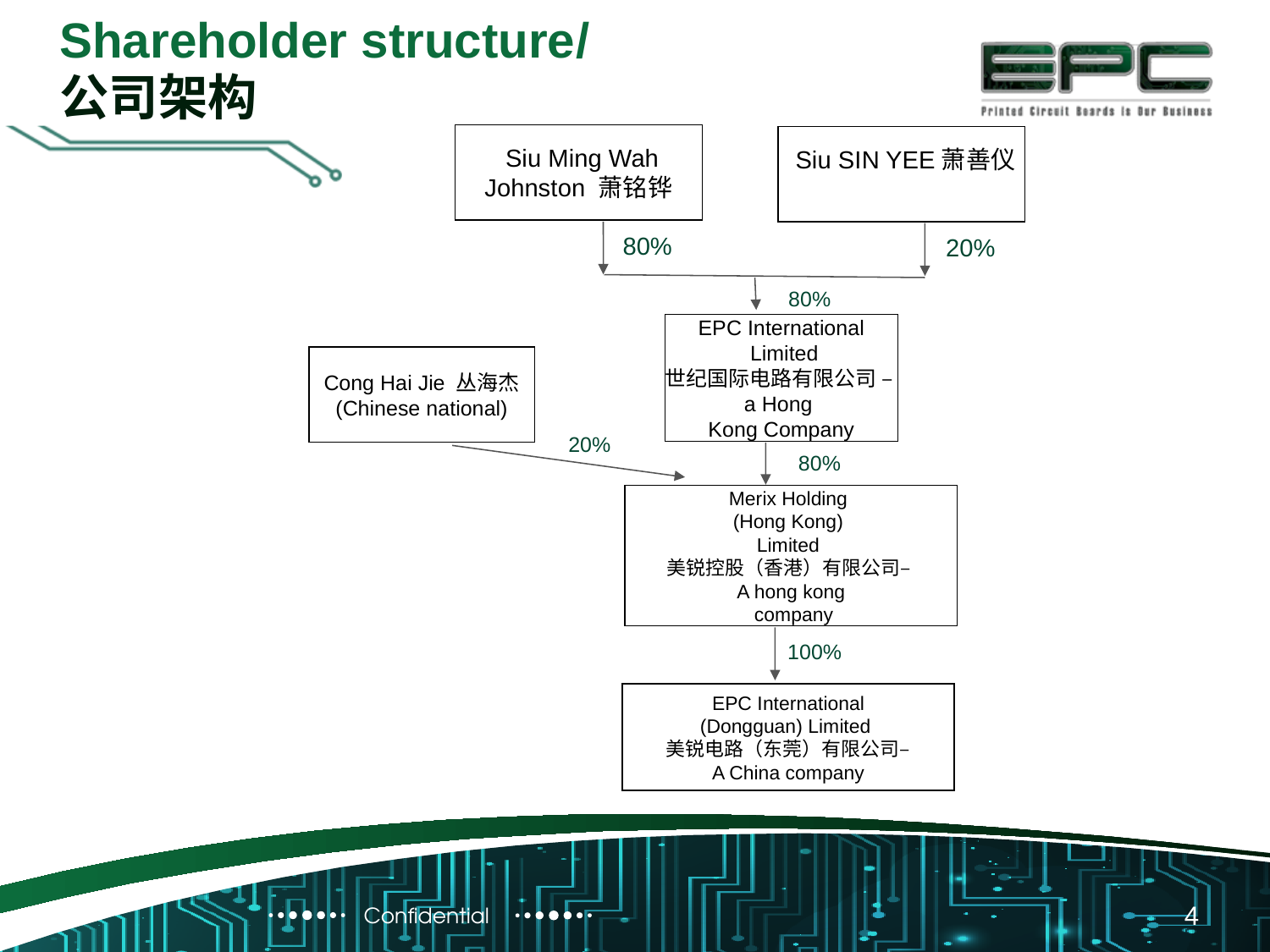

Shareholder structure/
公司架构
SSiu Ming Wah
Johnston 萧铭铧
SSiu SIN YEE萧善仪

80%
20%

80%
EPC International
 Limited
世纪国际电路有限公司 –
a Hong
Kong Company
Cong Hai Jie 丛海杰
(Chinese national)
20%

80%

Merix Holding
(Hong Kong)
Limited
美锐控股（香港）有限公司–
A hong kong
 company

100%
EPC International
(Dongguan) Limited
美锐电路（东莞）有限公司–
A China company